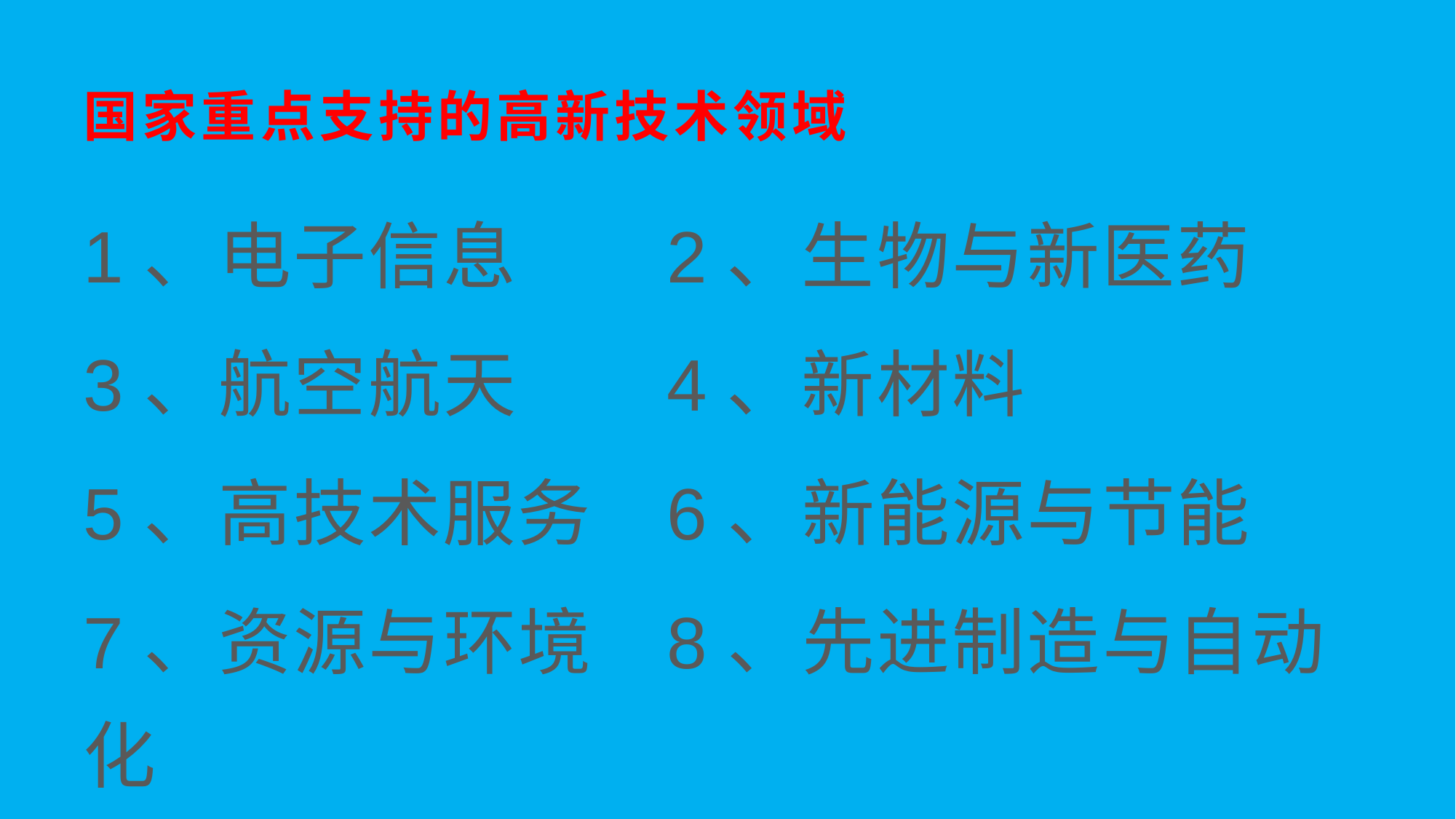

# 国家重点支持的高新技术领域
1、电子信息       2、生物与新医药
3、航空航天       4、新材料
5、高技术服务   6、新能源与节能
7、资源与环境   8、先进制造与自动化